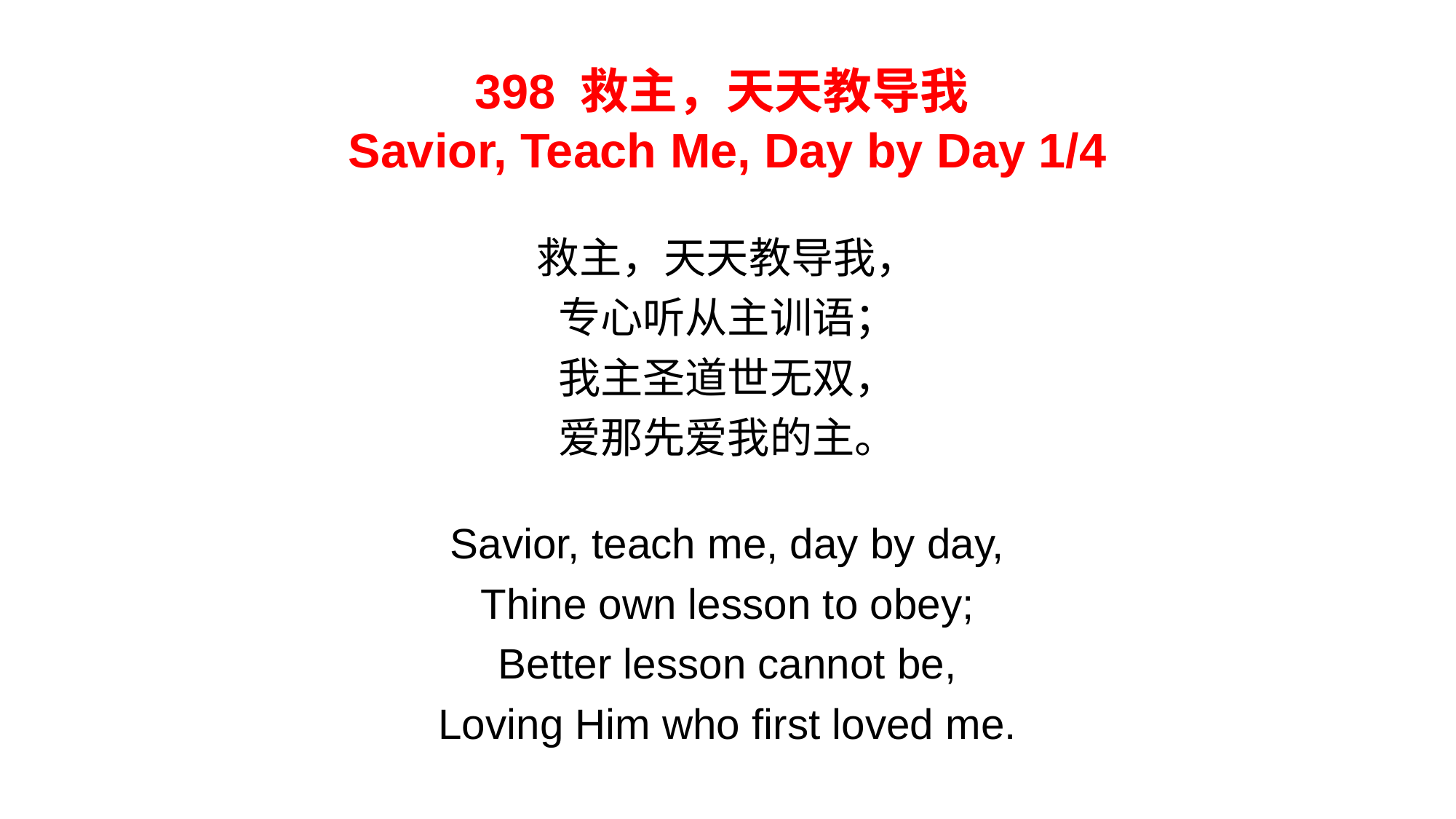

398 救主，天天教导我
Savior, Teach Me, Day by Day 1/4
救主，天天教导我，
专心听从主训语；
我主圣道世无双，
爱那先爱我的主。

Savior, teach me, day by day,
Thine own lesson to obey;
Better lesson cannot be,
Loving Him who first loved me.